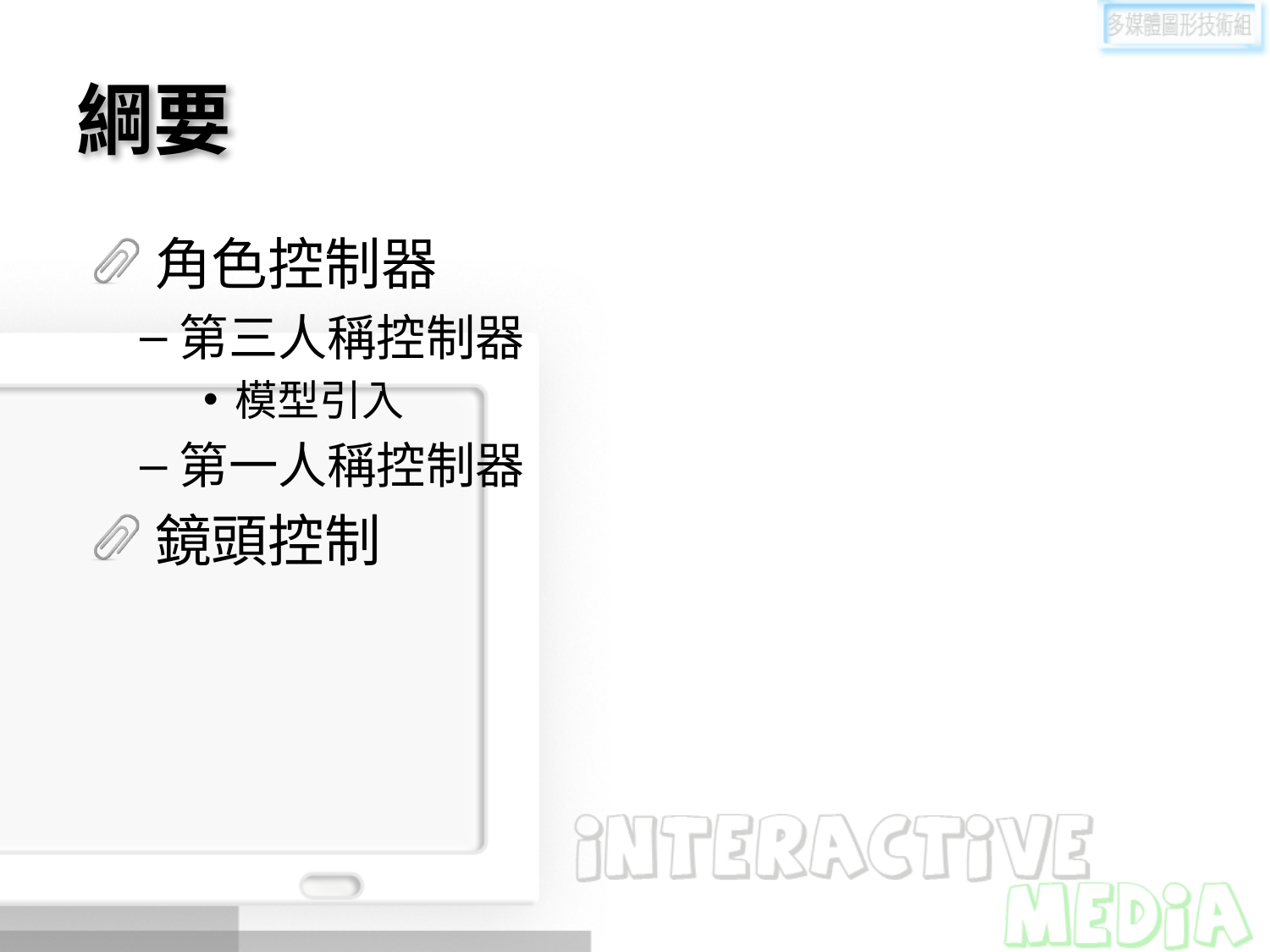

# 綱要
角色控制器
第三人稱控制器
模型引入
第一人稱控制器
鏡頭控制